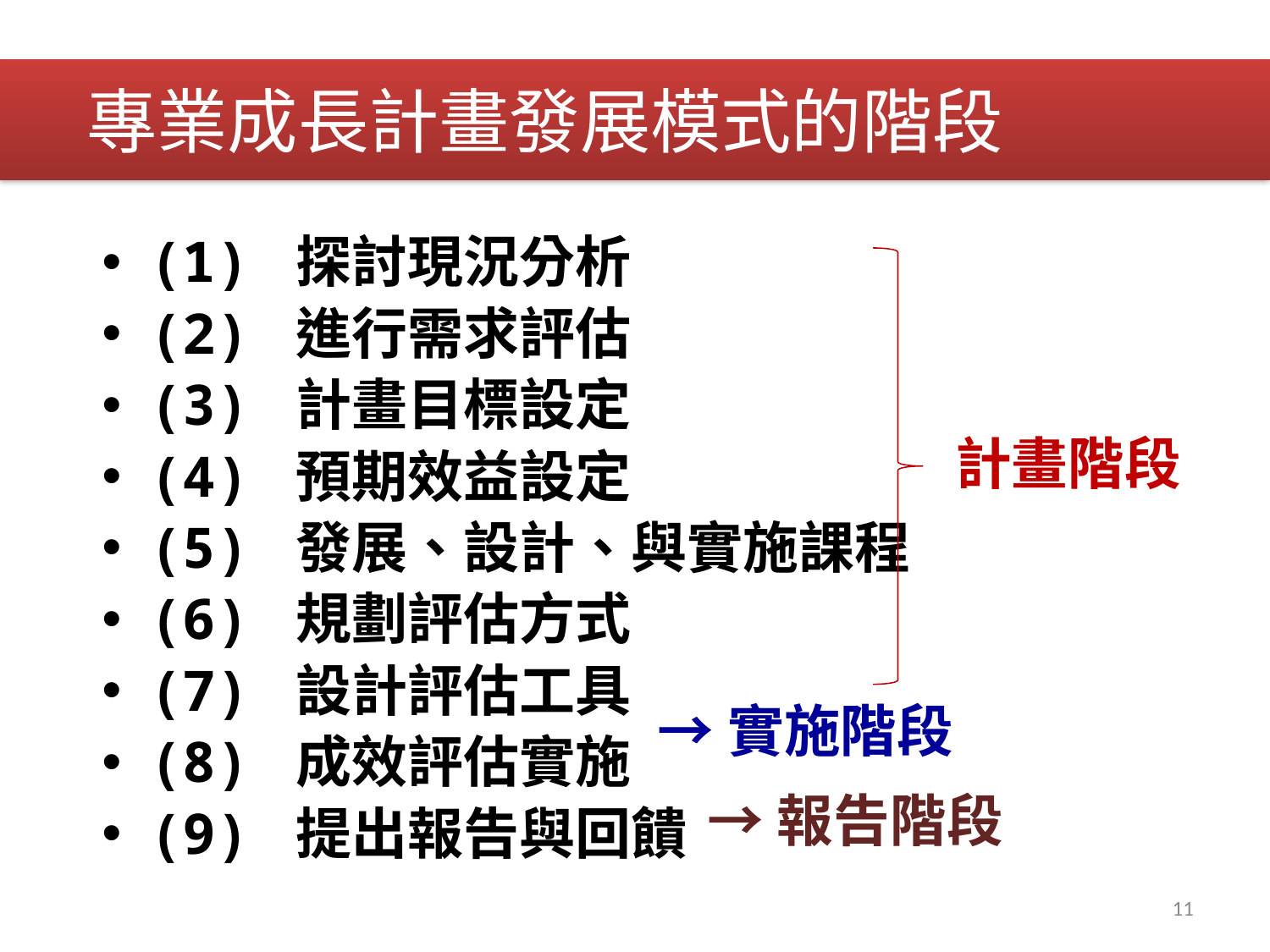

# 專業成長計畫發展模式的階段
(1) 探討現況分析
(2) 進行需求評估
(3) 計畫目標設定
(4) 預期效益設定
(5) 發展、設計、與實施課程
(6) 規劃評估方式
(7) 設計評估工具
(8) 成效評估實施
(9) 提出報告與回饋

計畫階段
→實施階段
→報告階段
11